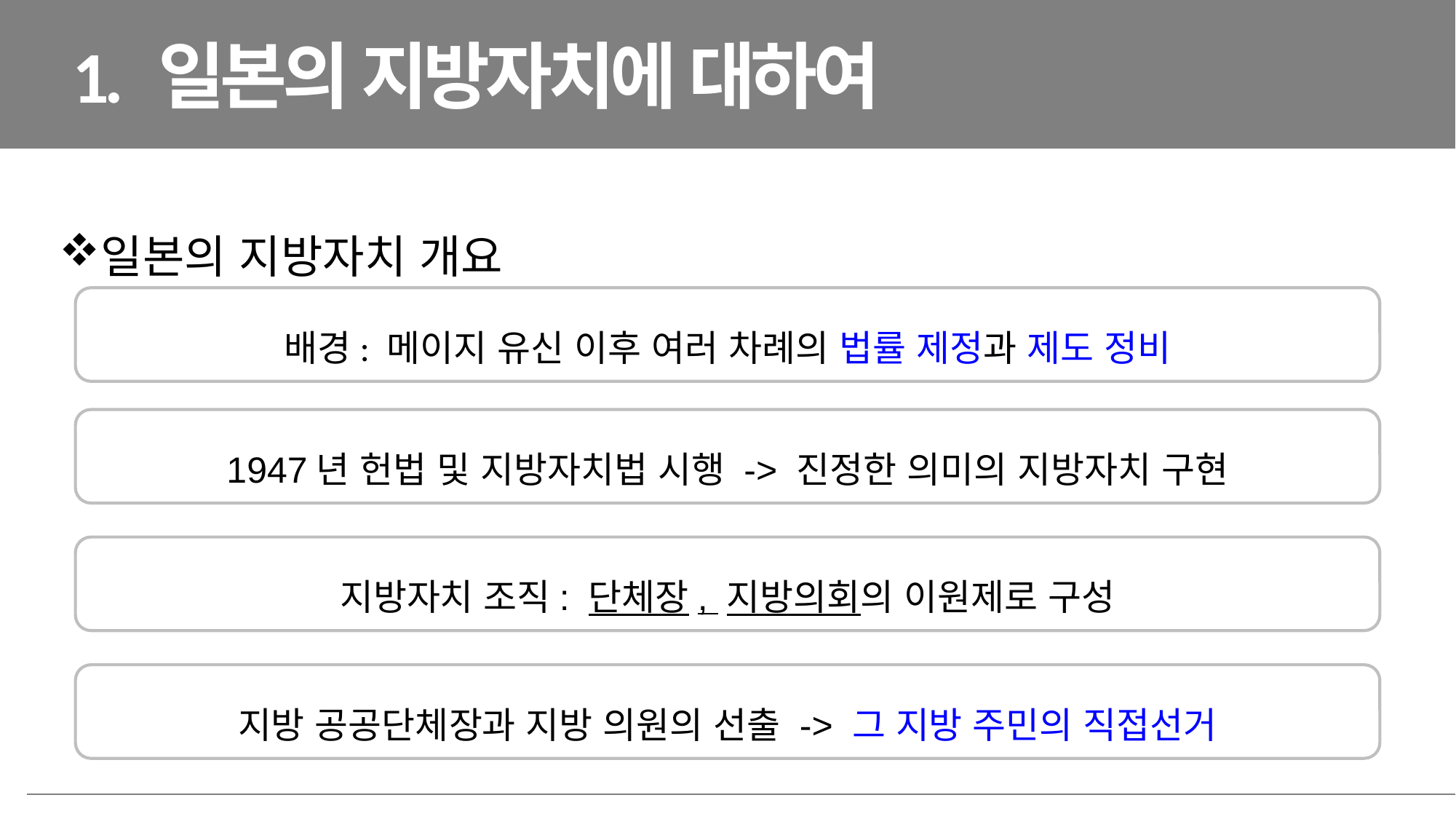

1. 일본의 지방자치에 대하여
일본의 지방자치 개요

배경: 메이지 유신 이후 여러 차례의 법률 제정과 제도 정비

1947년 헌법 및 지방자치법 시행 -> 진정한 의미의 지방자치 구현

지방자치 조직: 단체장, 지방의회의 이원제로 구성

지방 공공단체장과 지방 의원의 선출 -> 그 지방 주민의 직접선거